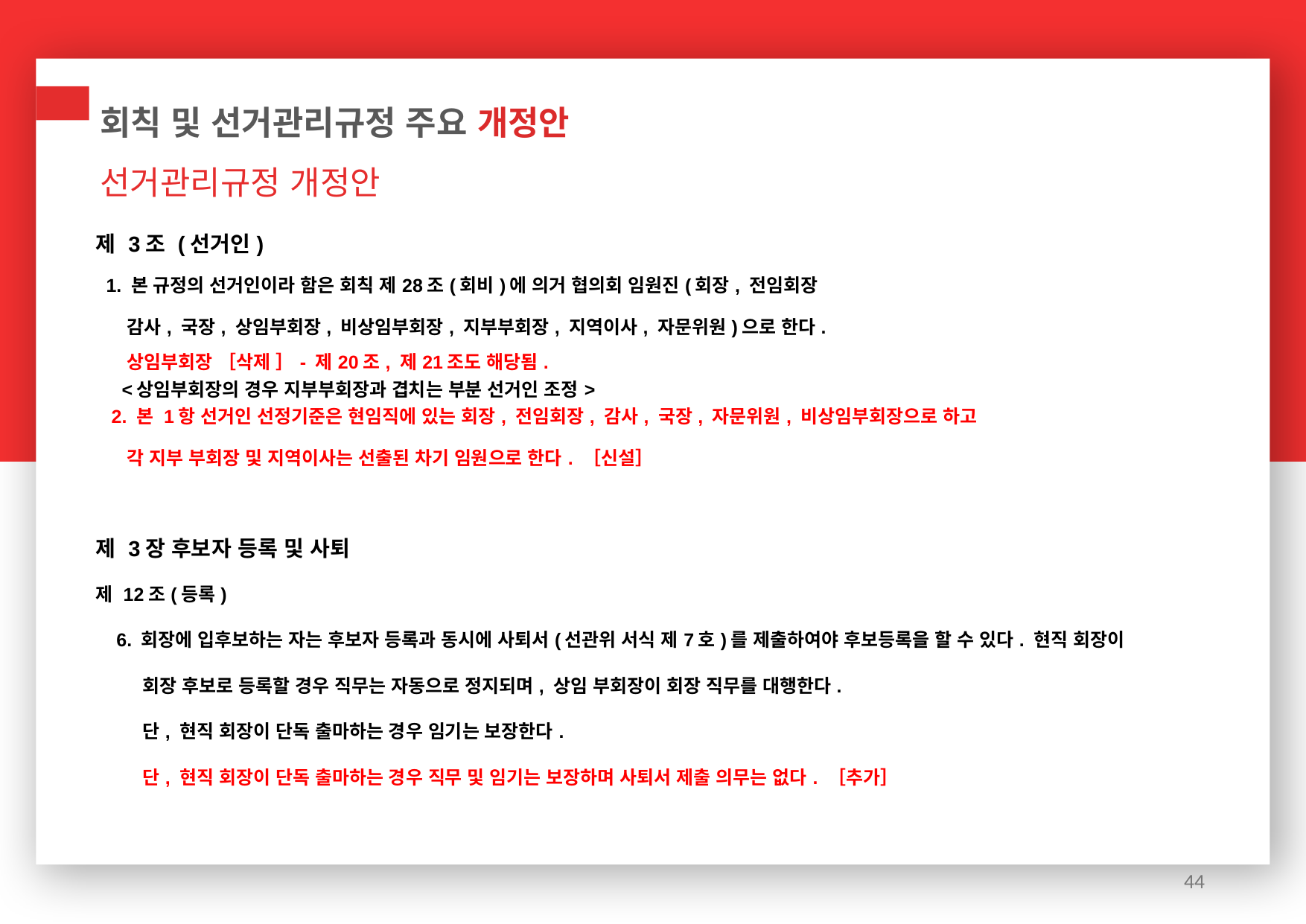

회칙 및 선거관리규정 주요 개정안

선거관리규정 개정안
| 제 3조 (선거인) |  |  |  |  |  |  |  |  |  |  |  |
| --- | --- | --- | --- | --- | --- | --- | --- | --- | --- | --- | --- |
| 1. 본 규정의 선거인이라 함은 회칙 제28조(회비)에 의거 협의회 임원진(회장, 전임회장 |  |  |  |  |  |  |  |  |  |  |  |
| 감사, 국장, 상임부회장, 비상임부회장, 지부부회장, 지역이사, 자문위원)으로 한다. |  |  |  |  |  |  |  |  |  |  |  |
| 상임부회장 ［삭제 ］- 제20조, 제21조도 해당됨. <상임부회장의 경우 지부부회장과 겹치는 부분 선거인 조정> |  |  |  |  |  |  |  |  |  |  |  |
| 2. 본 1항 선거인 선정기준은 현임직에 있는 회장, 전임회장, 감사, 국장, 자문위원, 비상임부회장으로 하고 |  |  |  |  |  |  |  |  |  |  |  |
| 각 지부 부회장 및 지역이사는 선출된 차기 임원으로 한다. ［신설］ |  |  |  |  |  |  |  |  |  |  |  |
|  |  |  |  |  |  |  |  |  |  |  |  |
| 제 3장 후보자 등록 및 사퇴 |  |  |  |  |  |  |  |  |  |  |  |
| 제 12조(등록) |  |  |  |  |  |  |  |  |  |  |  |
| 6. 회장에 입후보하는 자는 후보자 등록과 동시에 사퇴서(선관위 서식 제7호)를 제출하여야 후보등록을 할 수 있다. 현직 회장이 |  |  |  |  |  |  |  |  |  |  |  |
| 회장 후보로 등록할 경우 직무는 자동으로 정지되며, 상임 부회장이 회장 직무를 대행한다. |  |  |  |  |  |  |  |  |  |  |  |
| 단, 현직 회장이 단독 출마하는 경우 임기는 보장한다. |  |  |  |  |  |  |  |  |  |  |  |
| 단, 현직 회장이 단독 출마하는 경우 직무 및 임기는 보장하며 사퇴서 제출 의무는 없다. ［추가］ |  |  |  |  |  |  |  |  |  |  |  |
44